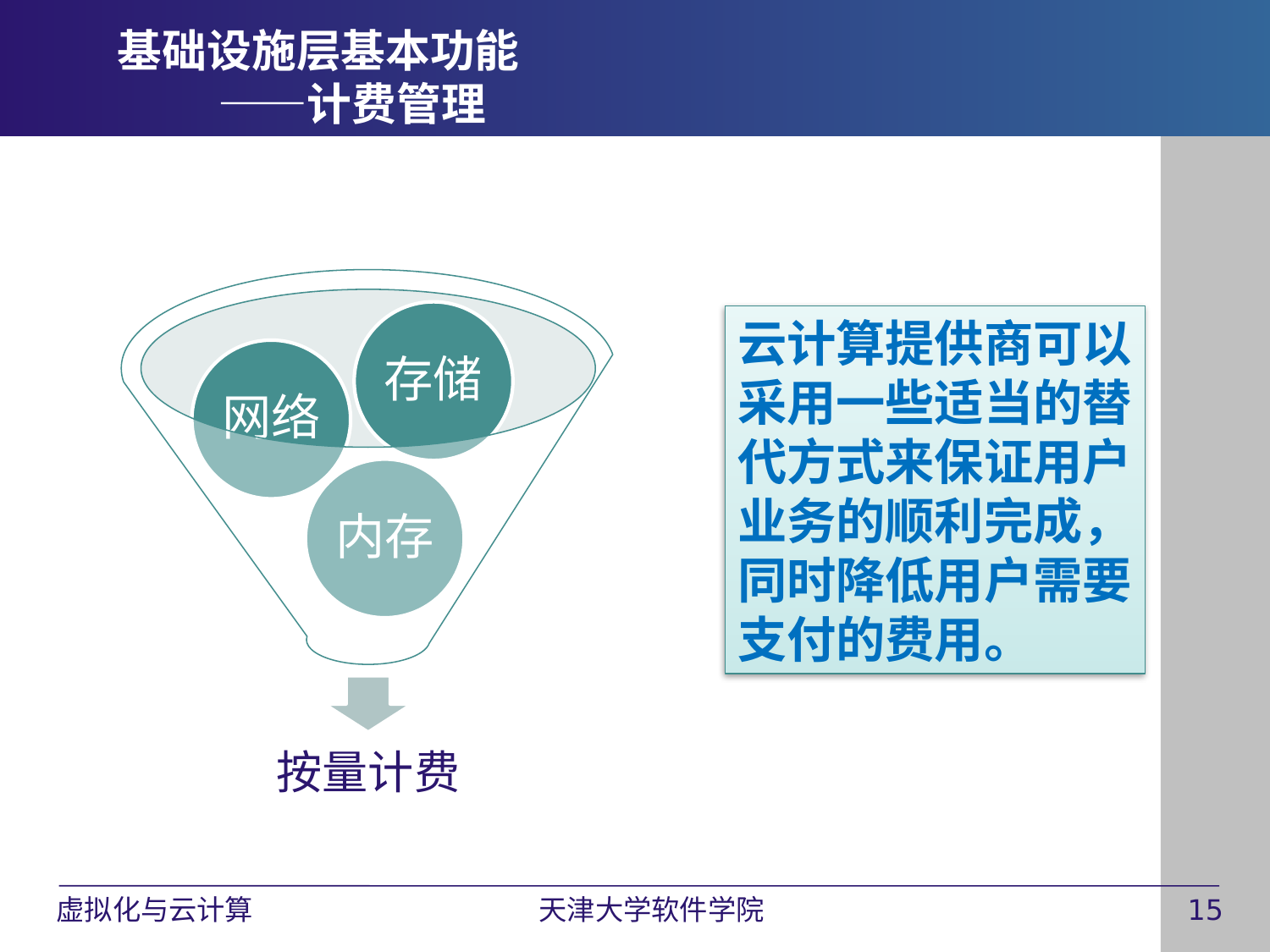

# 基础设施层基本功能 ——计费管理
按量计费
内存
网络
存储
云计算提供商可以采用一些适当的替代方式来保证用户业务的顺利完成，同时降低用户需要支付的费用。